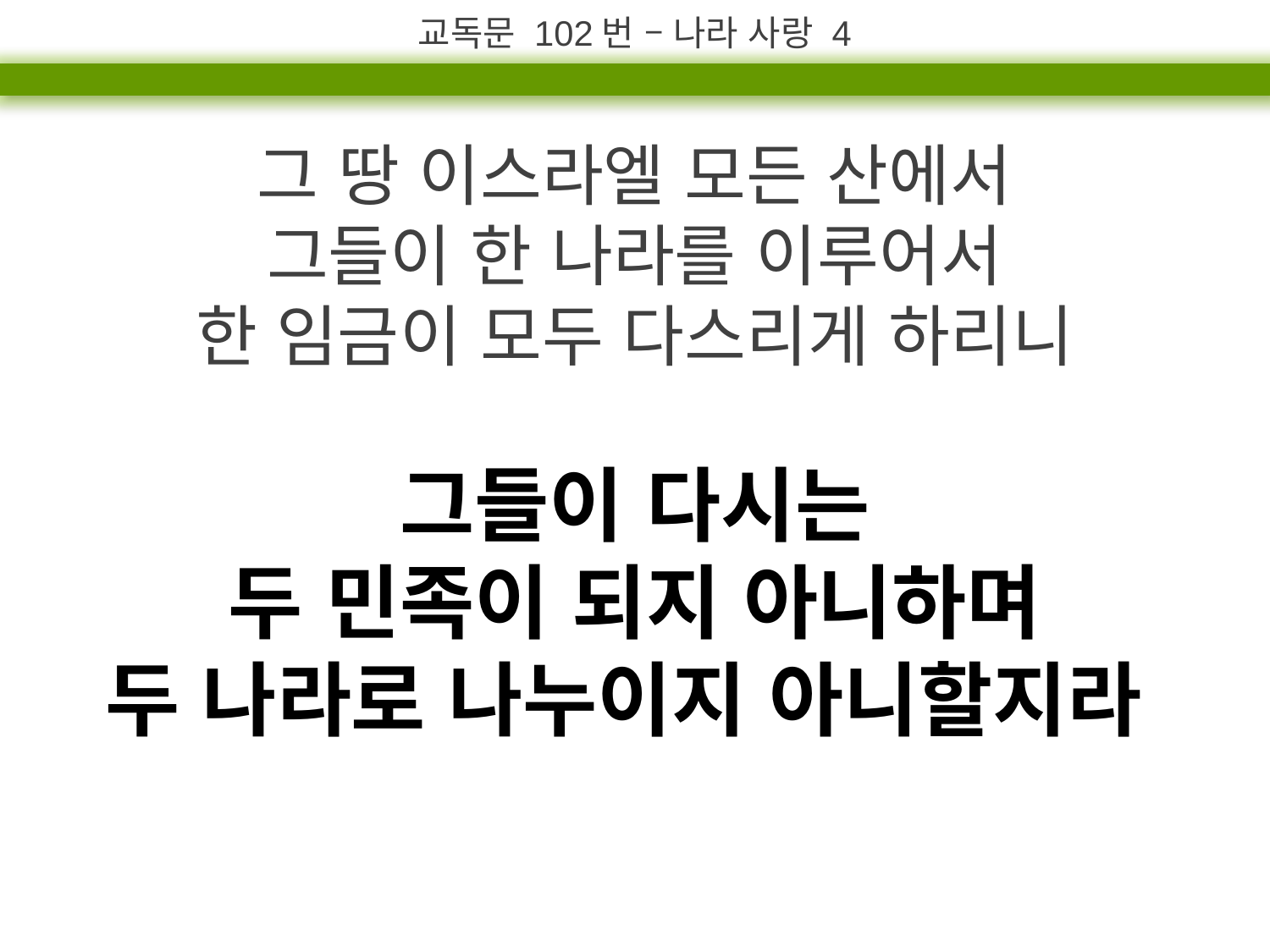

교독문 102번 – 나라 사랑 4

그 땅 이스라엘 모든 산에서
그들이 한 나라를 이루어서
한 임금이 모두 다스리게 하리니
그들이 다시는
두 민족이 되지 아니하며
두 나라로 나누이지 아니할지라